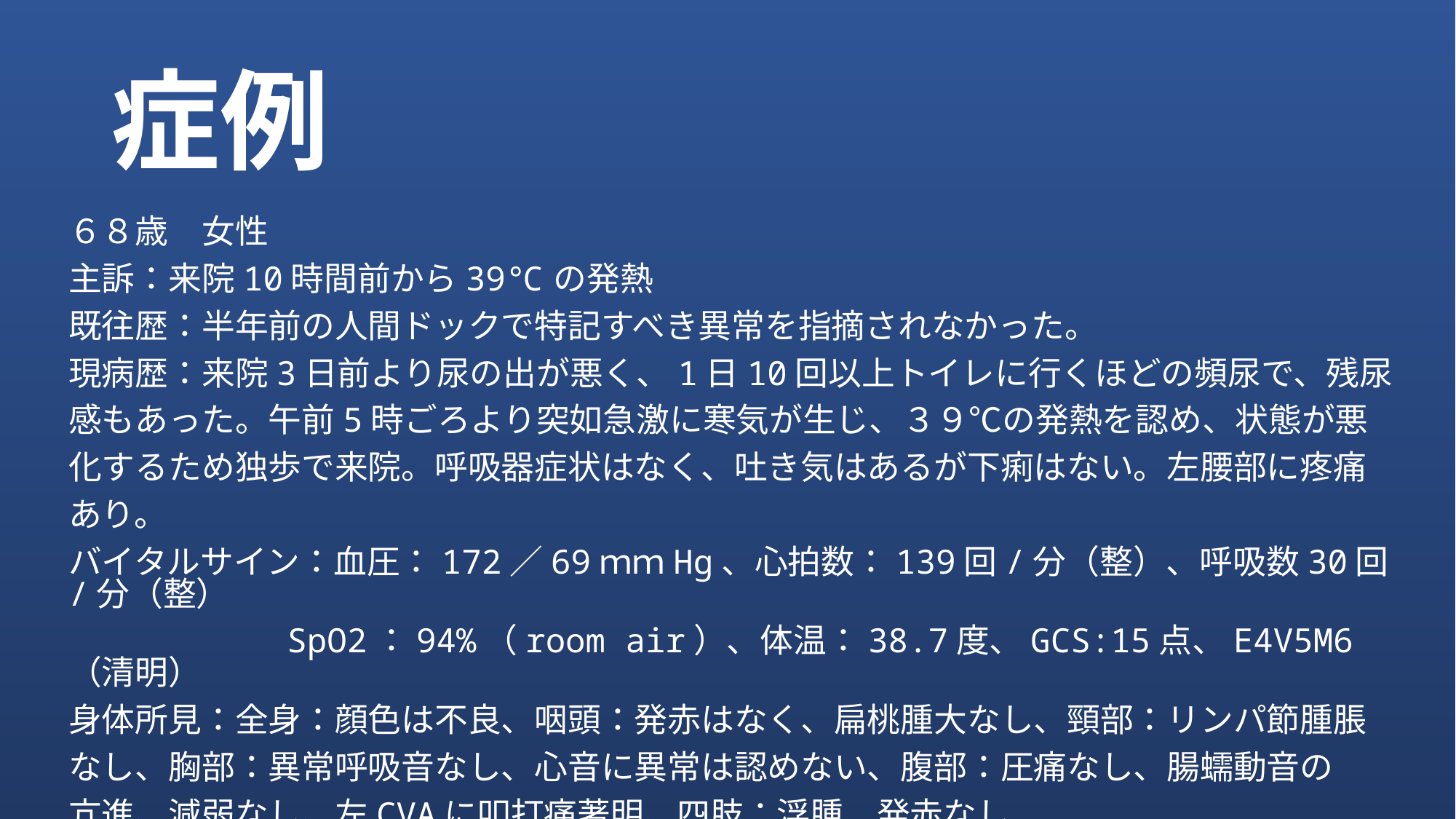

症例
６８歳　女性
主訴：来院10時間前から39℃の発熱
既往歴：半年前の人間ドックで特記すべき異常を指摘されなかった。
現病歴：来院3日前より尿の出が悪く、1日10回以上トイレに行くほどの頻尿で、残尿
感もあった。午前5時ごろより突如急激に寒気が生じ、３９℃の発熱を認め、状態が悪
化するため独歩で来院。呼吸器症状はなく、吐き気はあるが下痢はない。左腰部に疼痛
あり。
バイタルサイン：血圧：172／69ｍｍHg、心拍数：139回/分（整）、呼吸数30回/分（整）
		SpO2：94%（room air）、体温：38.7度、GCS:15点、E4V5M6（清明）
身体所見：全身：顔色は不良、咽頭：発赤はなく、扁桃腫大なし、頸部：リンパ節腫脹
なし、胸部：異常呼吸音なし、心音に異常は認めない、腹部：圧痛なし、腸蠕動音の
亢進、減弱なし、左CVAに叩打痛著明、四肢：浮腫、発赤なし